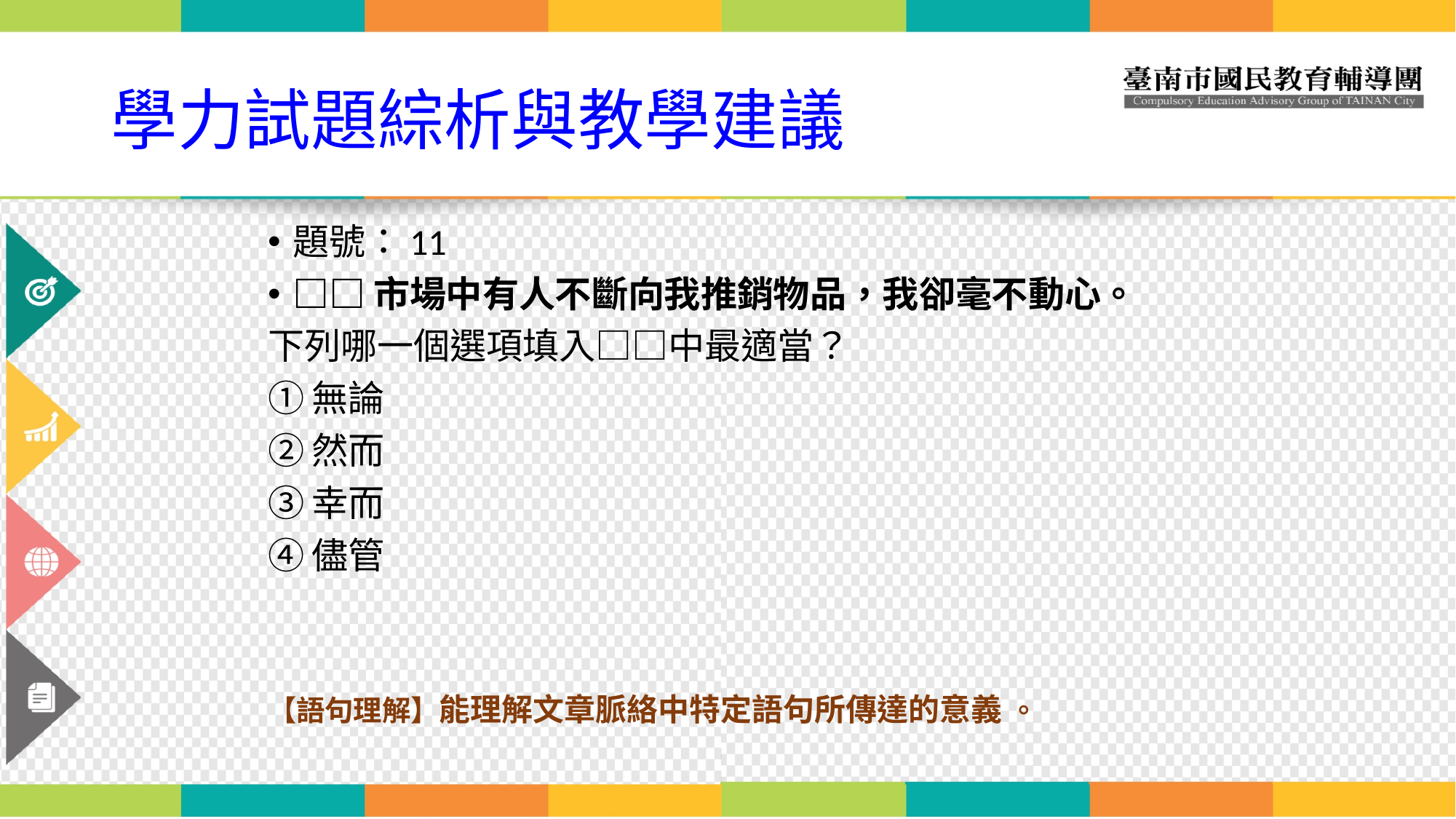

# 學力試題綜析與教學建議
題號：11
□□市場中有人不斷向我推銷物品，我卻毫不動心。
下列哪一個選項填入□□中最適當？
①無論
②然而
③幸而
④儘管

【語句理解】能理解文章脈絡中特定語句所傳達的意義 。